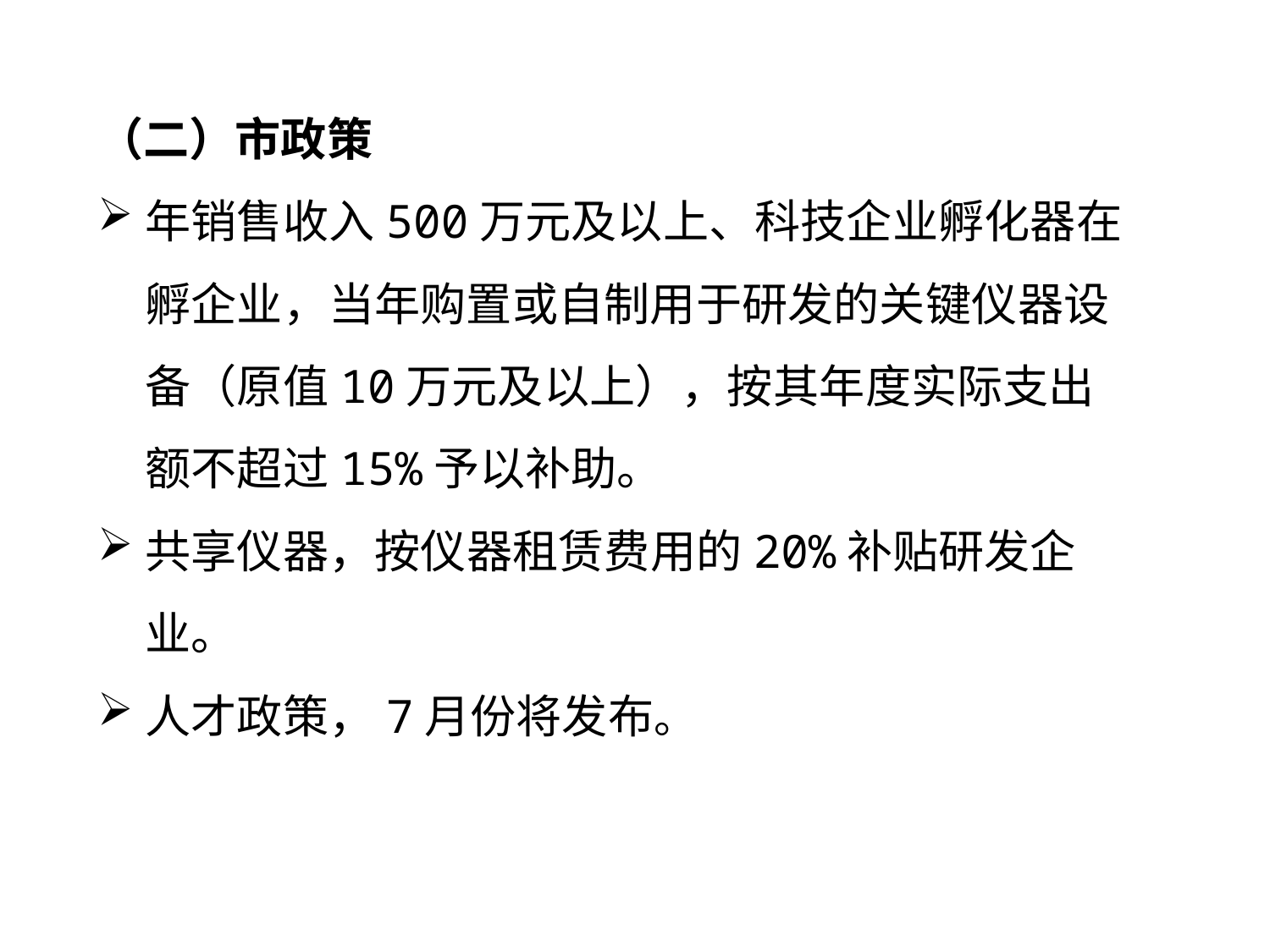

（二）市政策
年销售收入500万元及以上、科技企业孵化器在孵企业，当年购置或自制用于研发的关键仪器设备（原值10万元及以上），按其年度实际支出额不超过15%予以补助。
共享仪器，按仪器租赁费用的20%补贴研发企业。
人才政策，7月份将发布。